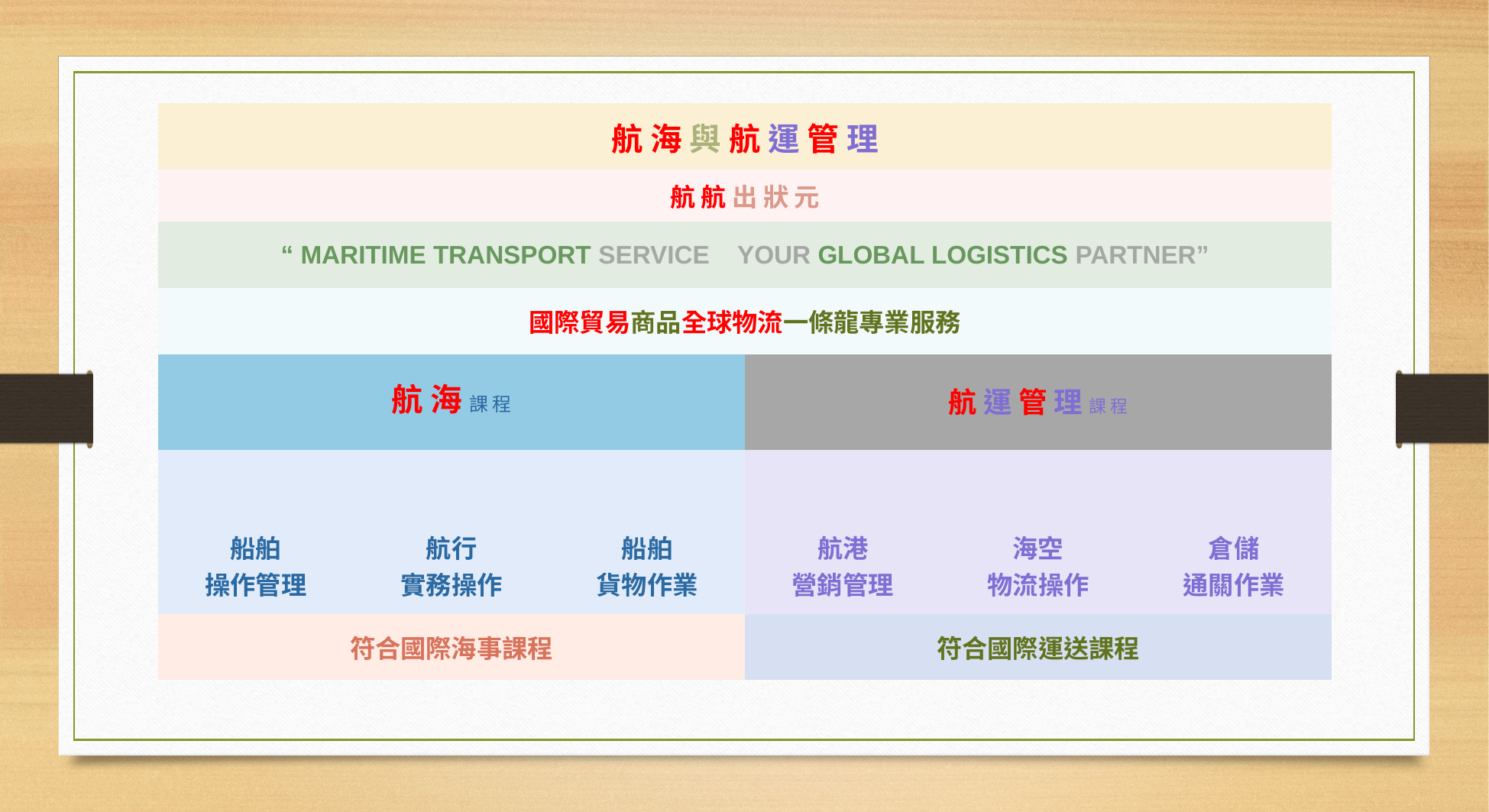

| 航 海 與 航 運 管 理 |  |  |  |  |  |
| --- | --- | --- | --- | --- | --- |
| 航 航 出 狀 元 |  |  |  |  |  |
| “ MARITIME TRANSPORT SERVICE YOUR GLOBAL LOGISTICS PARTNER” |  |  |  |  |  |
| 國際貿易商品全球物流一條龍專業服務 |  |  |  |  |  |
|  |  |  |  |  |  |
|  |  |  |  |  |  |
| 船舶 操作管理 | 航行 實務操作 | 船舶 貨物作業 | 航港 營銷管理 | 海空 物流操作 | 倉儲 通關作業 |
| 符合國際海事課程 |  |  | 符合國際運送課程 |  |  |
#

航 海 課 程
航 運 管 理 課 程